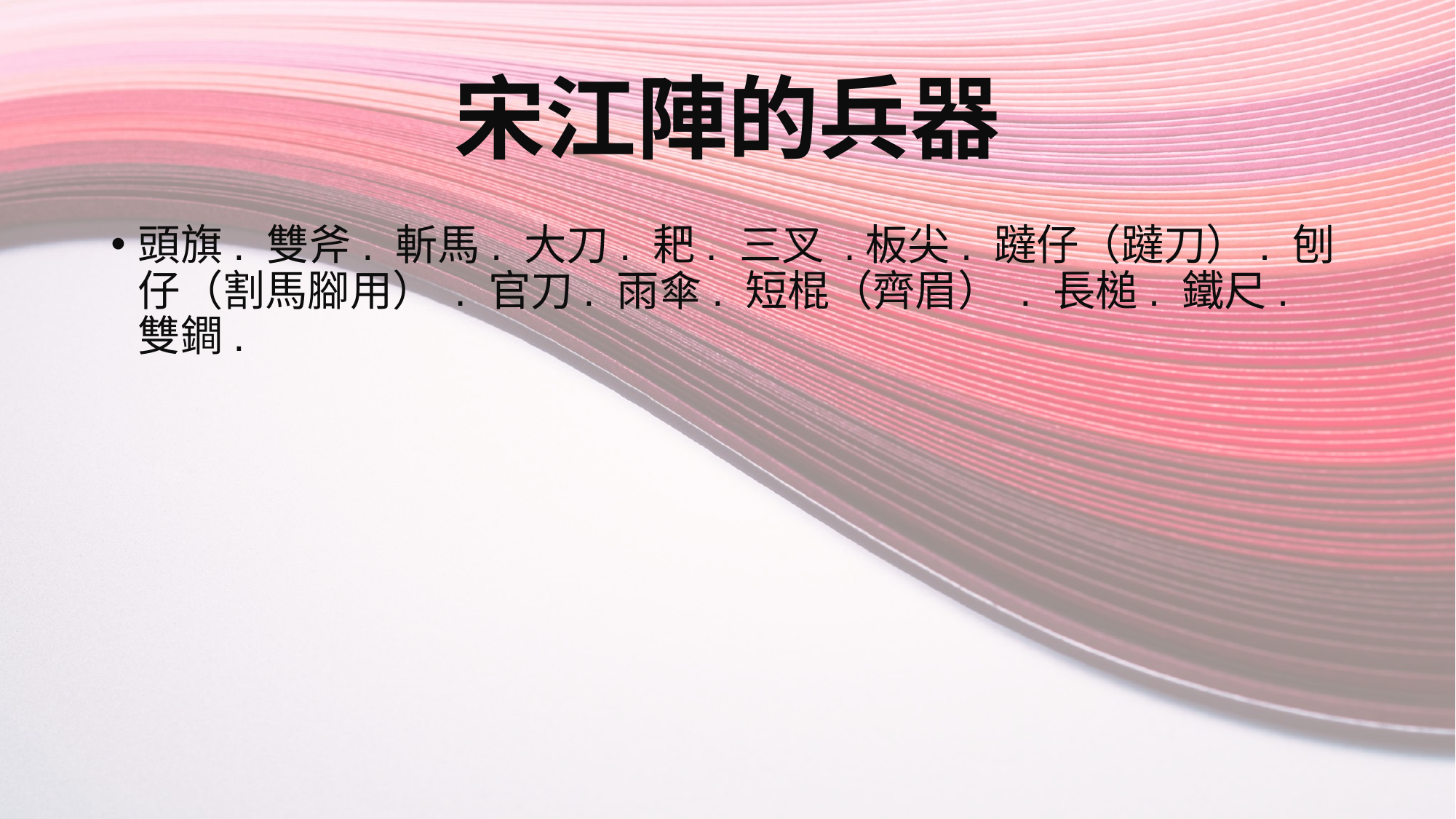

# 宋江陣的兵器
頭旗. 雙斧. 斬馬. 大刀. 耙. 三叉 .板尖. 躂仔（躂刀）. 刨仔（割馬腳用） . 官刀. 雨傘. 短棍（齊眉） . 長槌. 鐵尺. 雙鐧.